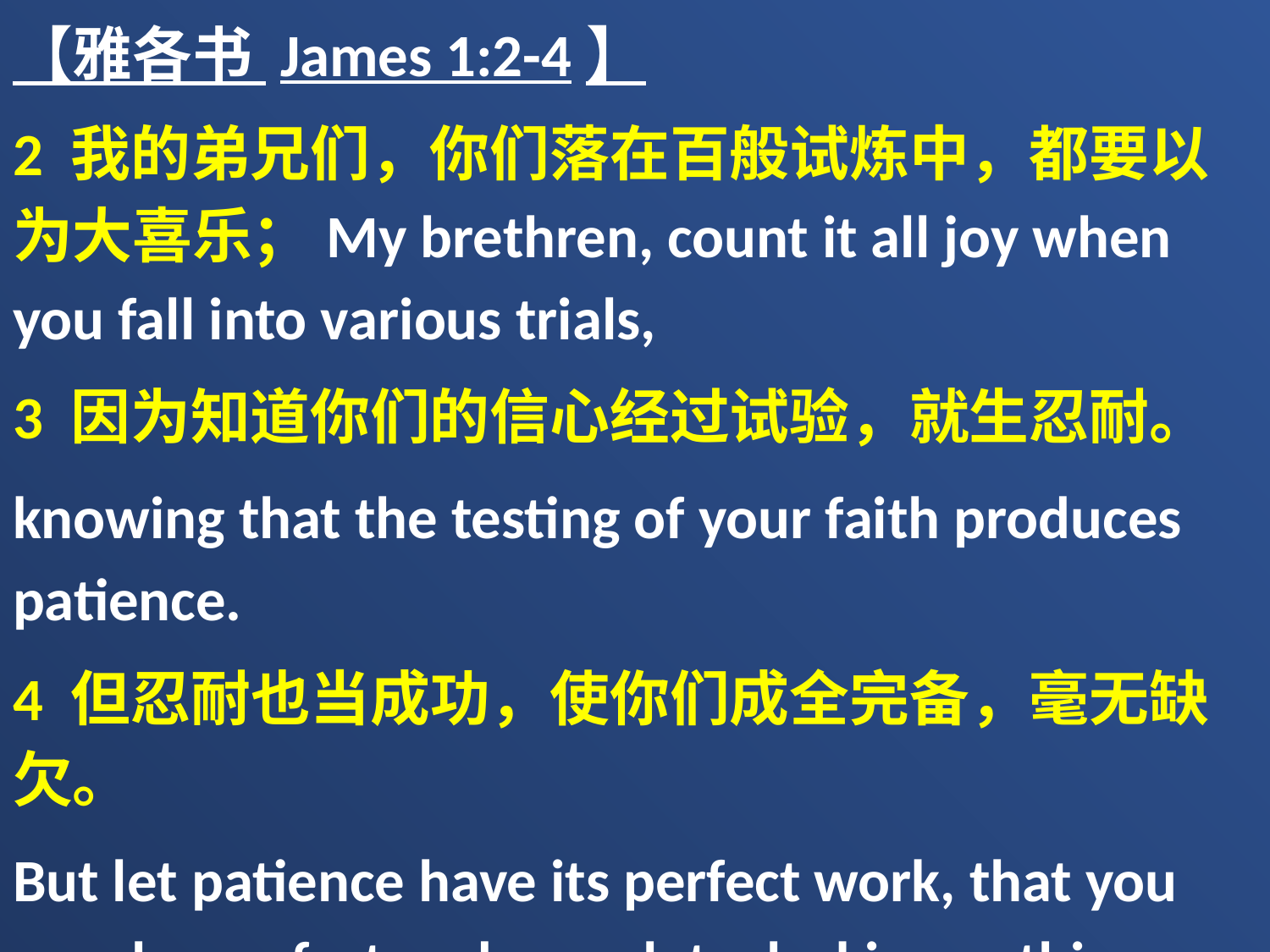

【雅各书 James 1:2-4】
2 我的弟兄们，你们落在百般试炼中，都要以为大喜乐；My brethren, count it all joy when you fall into various trials,
3 因为知道你们的信心经过试验，就生忍耐。
knowing that the testing of your faith produces patience.
4 但忍耐也当成功，使你们成全完备，毫无缺欠。
But let patience have its perfect work, that you may be perfect and complete, lacking nothing.